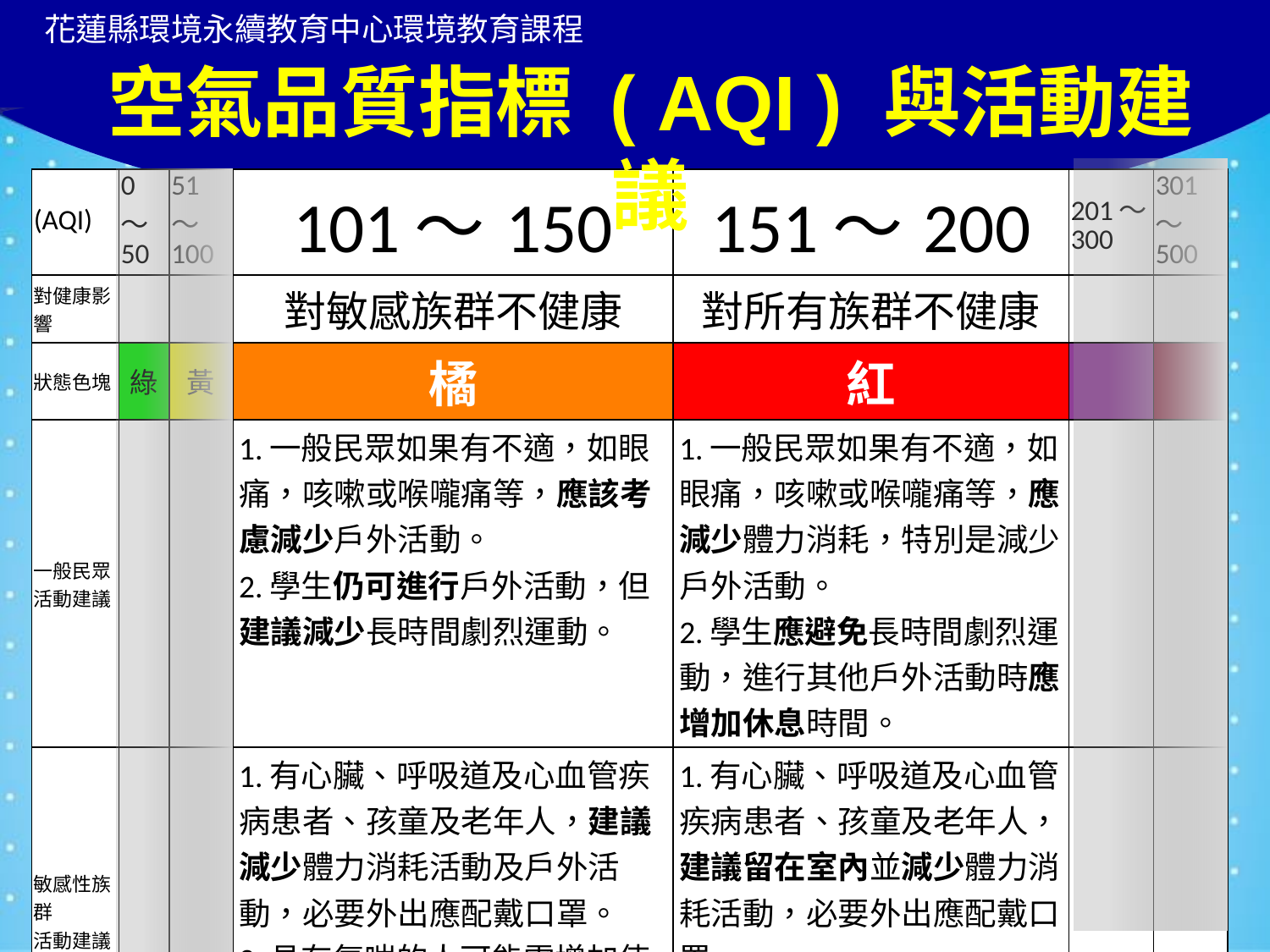

# 空氣品質指標 ( AQI ) 與活動建議

| (AQI) | 0～50 | 51～100 | 101～150 | 151～200 | 201～300 | 301～500 |
| --- | --- | --- | --- | --- | --- | --- |
| 對健康影響 |  |  | 對敏感族群不健康 | 對所有族群不健康 |  |  |
| 狀態色塊 | 綠 | 黃 | 橘 | 紅 |  |  |
| 一般民眾 活動建議 |  |  | 1.一般民眾如果有不適，如眼痛，咳嗽或喉嚨痛等，應該考慮減少戶外活動。 2.學生仍可進行戶外活動，但建議減少長時間劇烈運動。 | 1.一般民眾如果有不適，如眼痛，咳嗽或喉嚨痛等，應減少體力消耗，特別是減少戶外活動。 2.學生應避免長時間劇烈運動，進行其他戶外活動時應增加休息時間。 |  |  |
| 敏感性族群 活動建議 |  |  | 1.有心臟、呼吸道及心血管疾病患者、孩童及老年人，建議減少體力消耗活動及戶外活動，必要外出應配戴口罩。 2.具有氣喘的人可能需增加使用吸入劑的頻率。 | 1.有心臟、呼吸道及心血管疾病患者、孩童及老年人，建議留在室內並減少體力消耗活動，必要外出應配戴口罩。 2.具有氣喘的人可能需增加使用吸入劑的頻率。 |  |  |